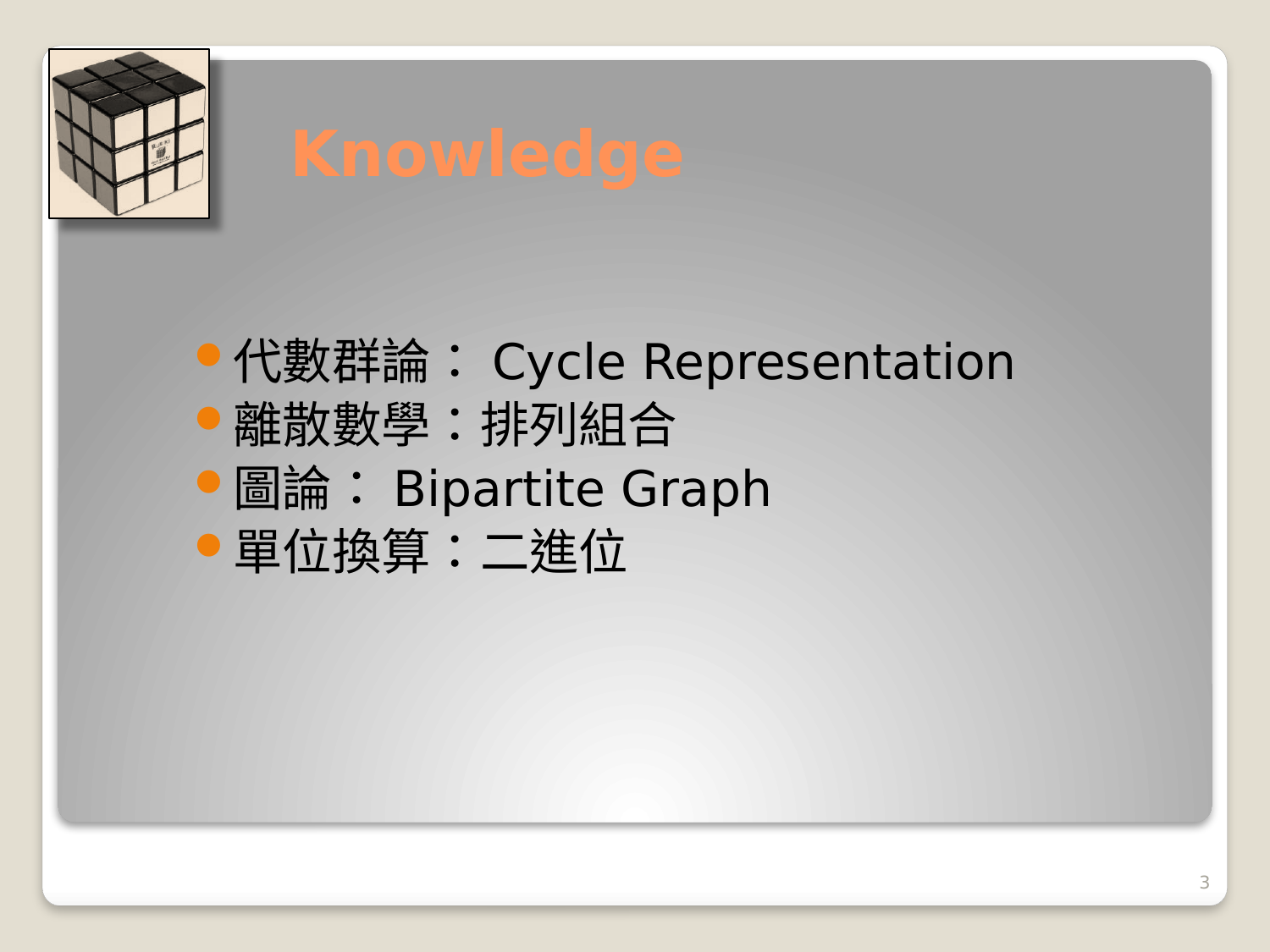

# Knowledge
代數群論：Cycle Representation
離散數學：排列組合
圖論：Bipartite Graph
單位換算：二進位
3